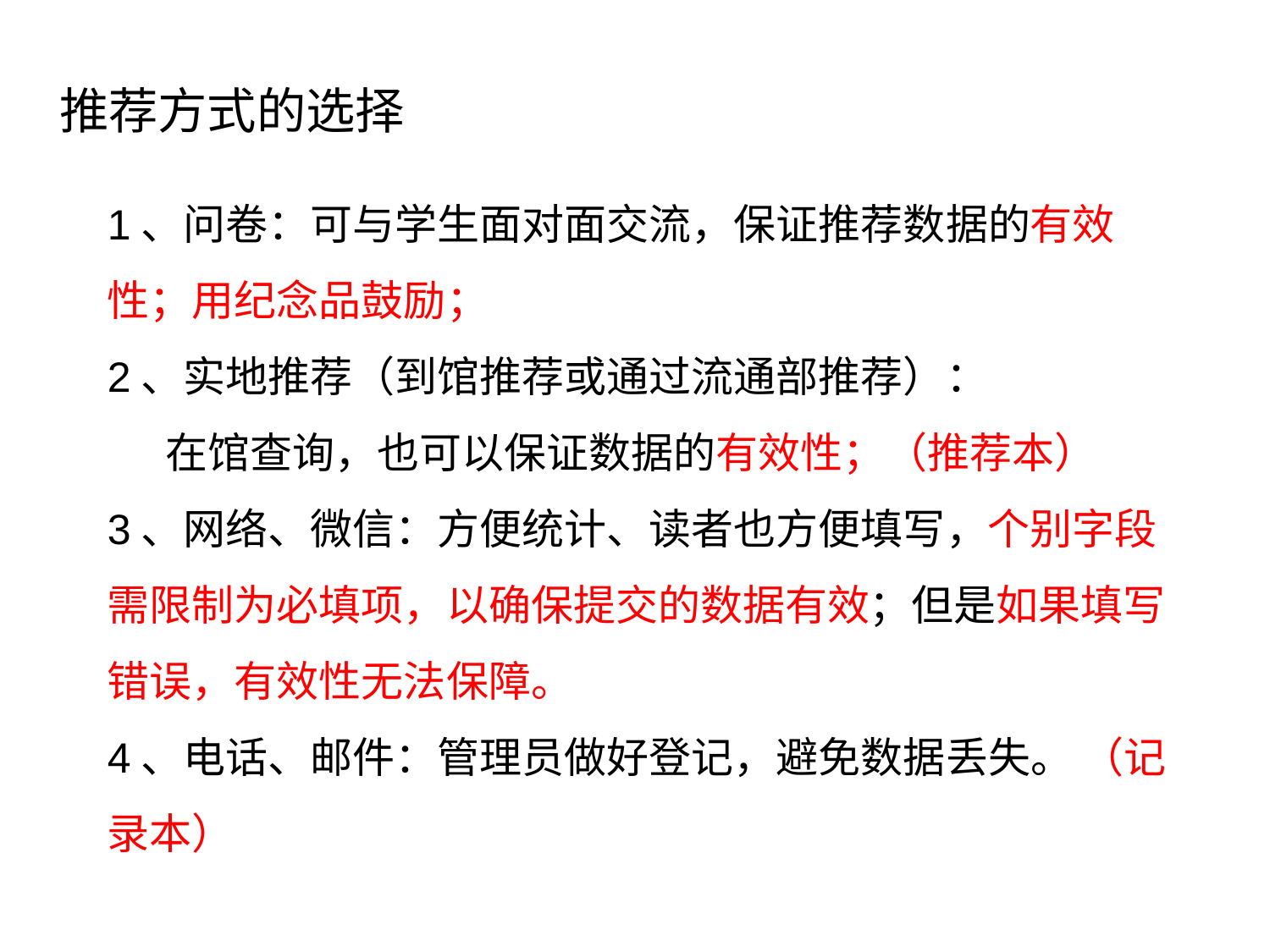

推荐方式的选择
1、问卷：可与学生面对面交流，保证推荐数据的有效性；用纪念品鼓励；
2、实地推荐（到馆推荐或通过流通部推荐）：
     在馆查询，也可以保证数据的有效性；（推荐本）
3、网络、微信：方便统计、读者也方便填写，个别字段需限制为必填项，以确保提交的数据有效；但是如果填写错误，有效性无法保障。
4、电话、邮件：管理员做好登记，避免数据丢失。 （记录本）